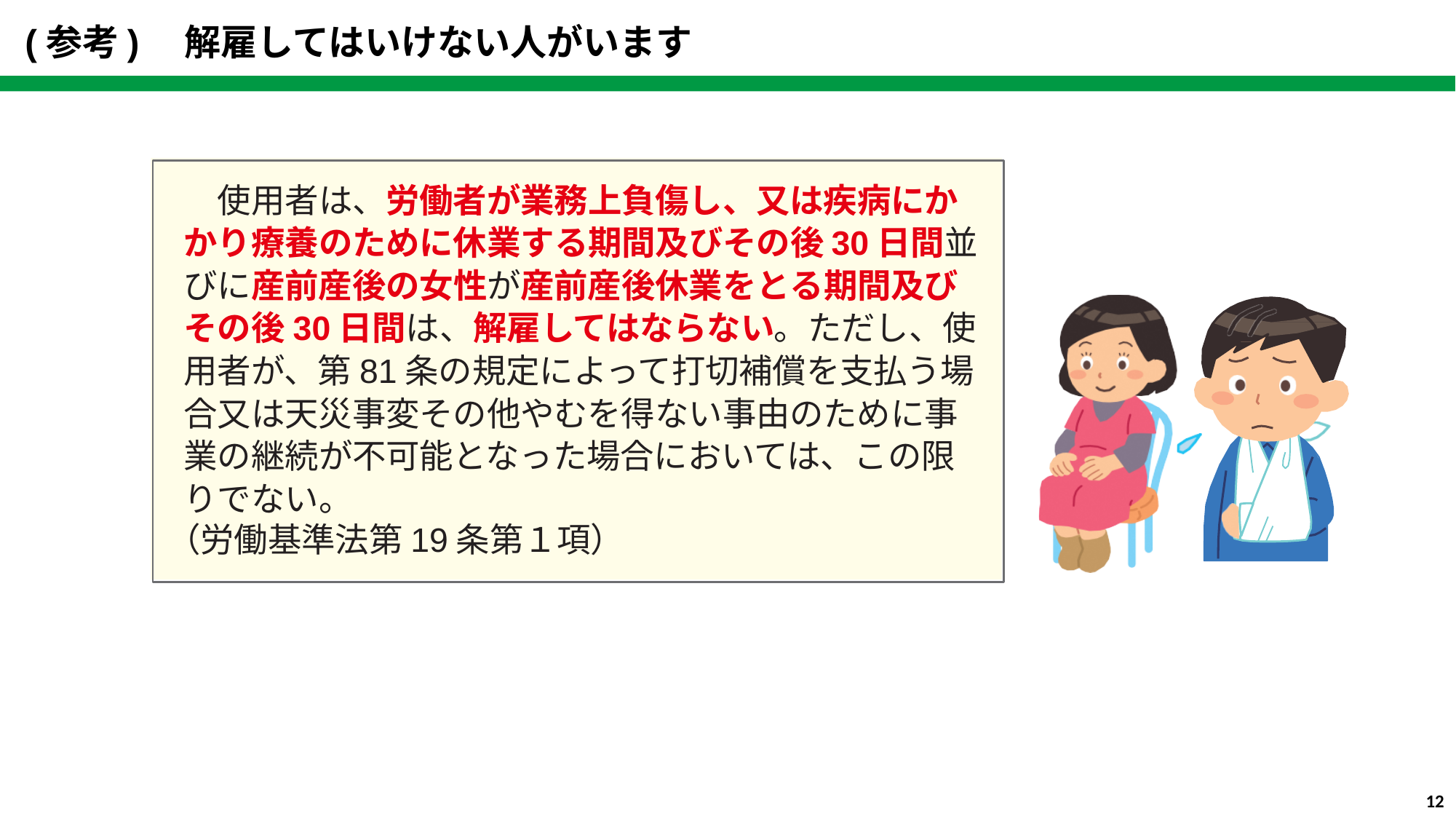

(参考)　解雇してはいけない人がいます

　使用者は、労働者が業務上負傷し、又は疾病にかかり療養のために休業する期間及びその後30日間並びに産前産後の女性が産前産後休業をとる期間及びその後30日間は、解雇してはならない。ただし、使用者が、第81条の規定によって打切補償を支払う場合又は天災事変その他やむを得ない事由のために事業の継続が不可能となった場合においては、この限りでない。
（労働基準法第19条第１項）

12